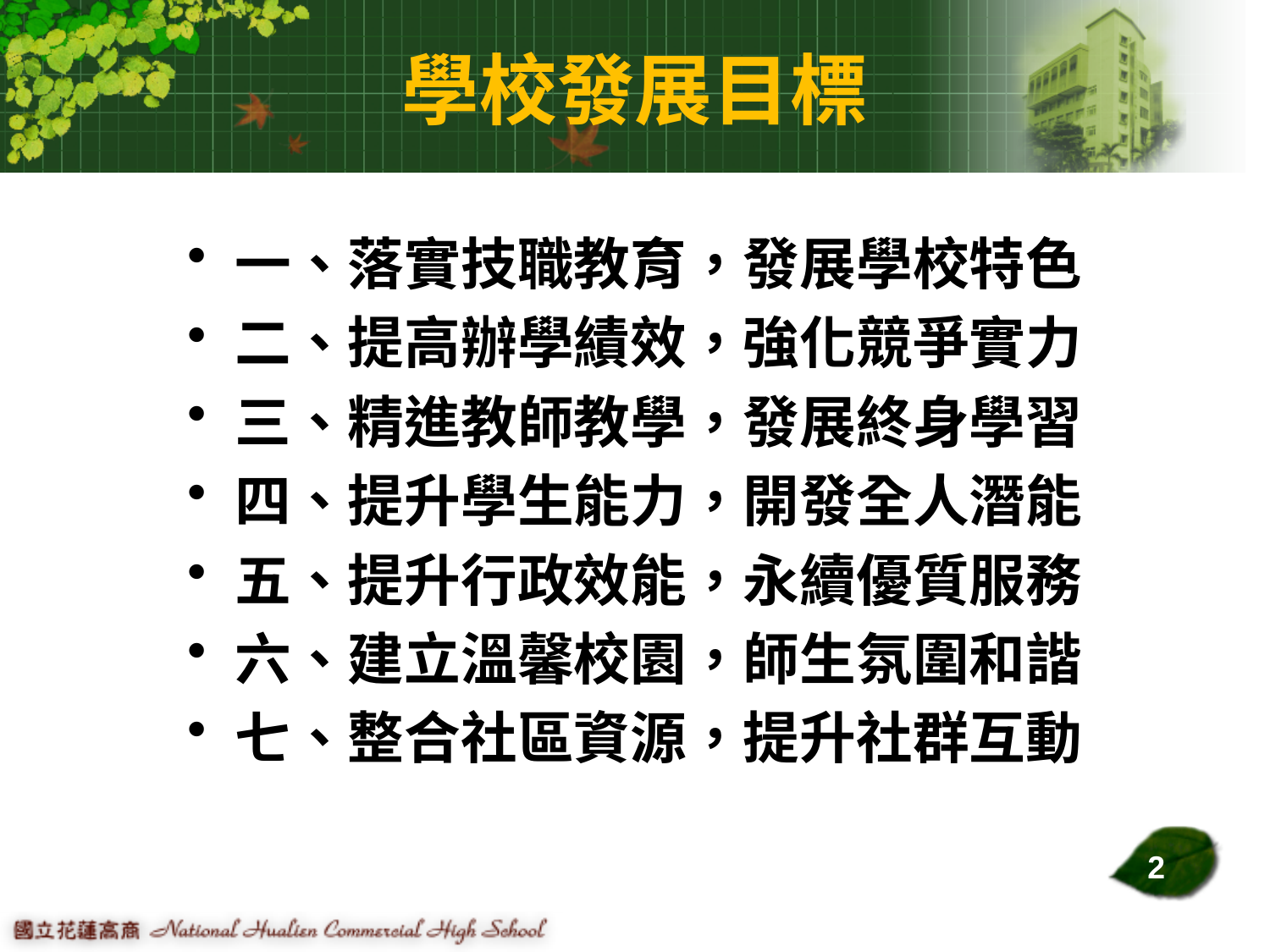

# 學校發展目標
一、落實技職教育，發展學校特色
二、提高辦學績效，強化競爭實力
三、精進教師教學，發展終身學習
四、提升學生能力，開發全人潛能
五、提升行政效能，永續優質服務
六、建立溫馨校園，師生氛圍和諧
七、整合社區資源，提升社群互動